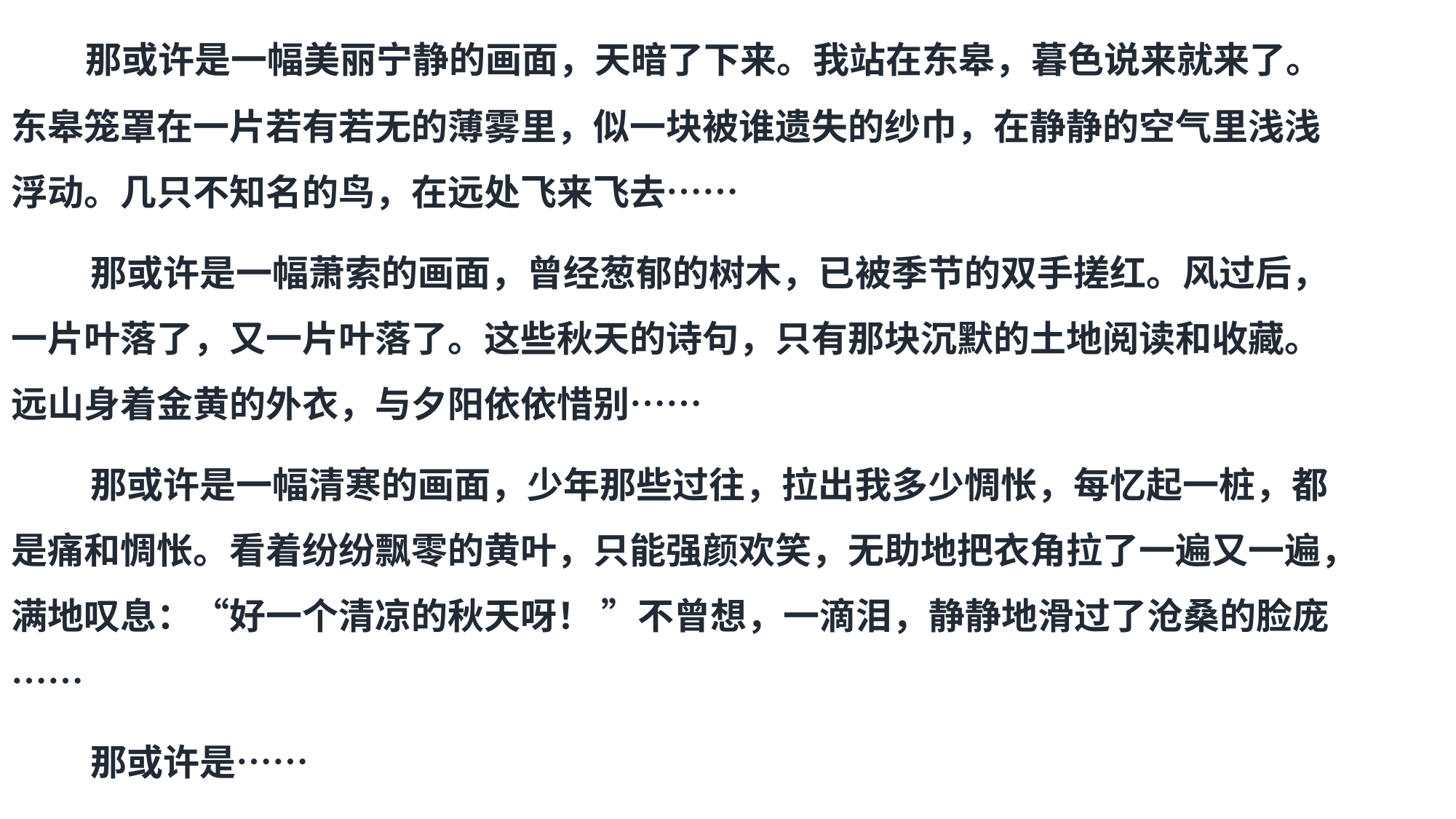

那或许是一幅美丽宁静的画面，天暗了下来。我站在东皋，暮色说来就来了。东皋笼罩在一片若有若无的薄雾里，似一块被谁遗失的纱巾，在静静的空气里浅浅浮动。几只不知名的鸟，在远处飞来飞去……
  那或许是一幅萧索的画面，曾经葱郁的树木，已被季节的双手搓红。风过后，一片叶落了，又一片叶落了。这些秋天的诗句，只有那块沉默的土地阅读和收藏。远山身着金黄的外衣，与夕阳依依惜别……
  那或许是一幅清寒的画面，少年那些过往，拉出我多少惆怅，每忆起一桩，都是痛和惆怅。看着纷纷飘零的黄叶，只能强颜欢笑，无助地把衣角拉了一遍又一遍，满地叹息：“好一个清凉的秋天呀！ ”不曾想，一滴泪，静静地滑过了沧桑的脸庞……
  那或许是……
   ……